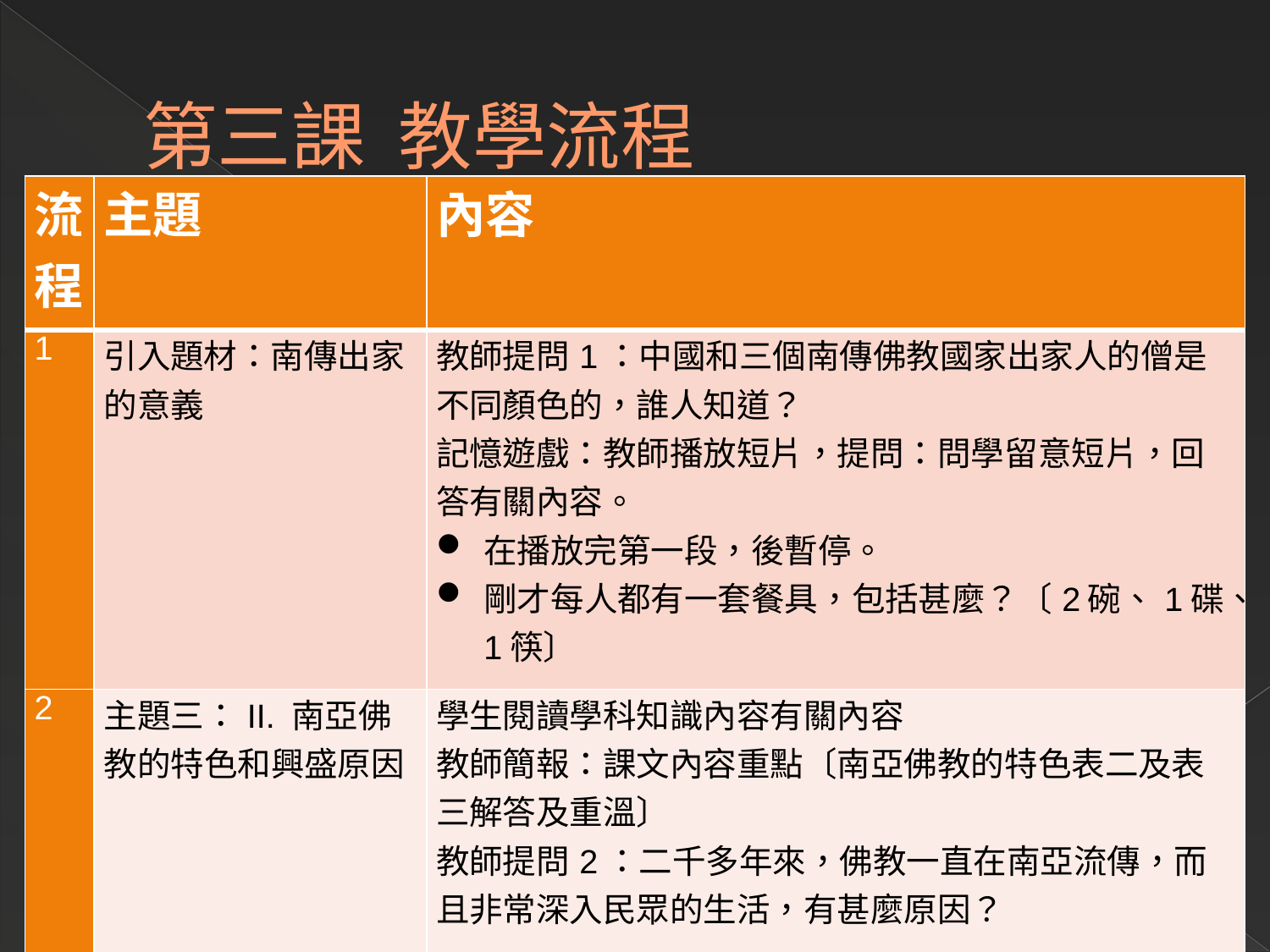

# 第三課  教學流程
| 流程 | 主題 | 內容 |
| --- | --- | --- |
| 1 | 引入題材：南傳出家的意義 | 教師提問1：中國和三個南傳佛教國家出家人的僧是不同顏色的，誰人知道？ 記憶遊戲：教師播放短片，提問：問學留意短片，回答有關內容。 在播放完第一段，後暫停。 剛才每人都有一套餐具，包括甚麼？〔2碗、1碟、1筷〕 |
| 2 | 主題三：II. 南亞佛教的特色和興盛原因 | 學生閱讀學科知識內容有關內容 教師簡報：課文內容重點〔南亞佛教的特色表二及表三解答及重溫〕 教師提問2：二千多年來，佛教一直在南亞流傳，而且非常深入民眾的生活，有甚麼原因？ |